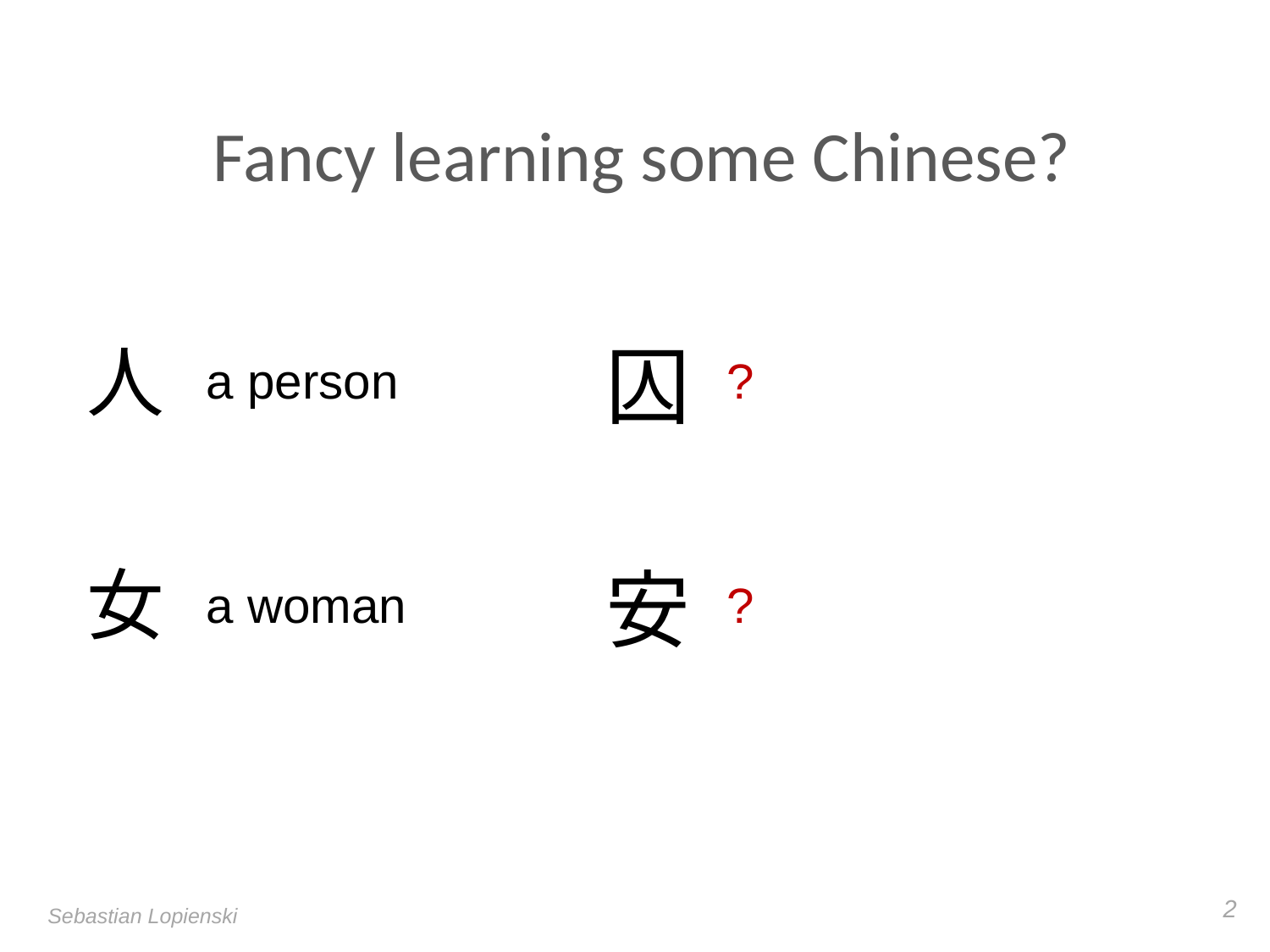

# Fancy learning some Chinese?

人
囚
a person
?
女
安
a woman
?
2
Sebastian Lopienski